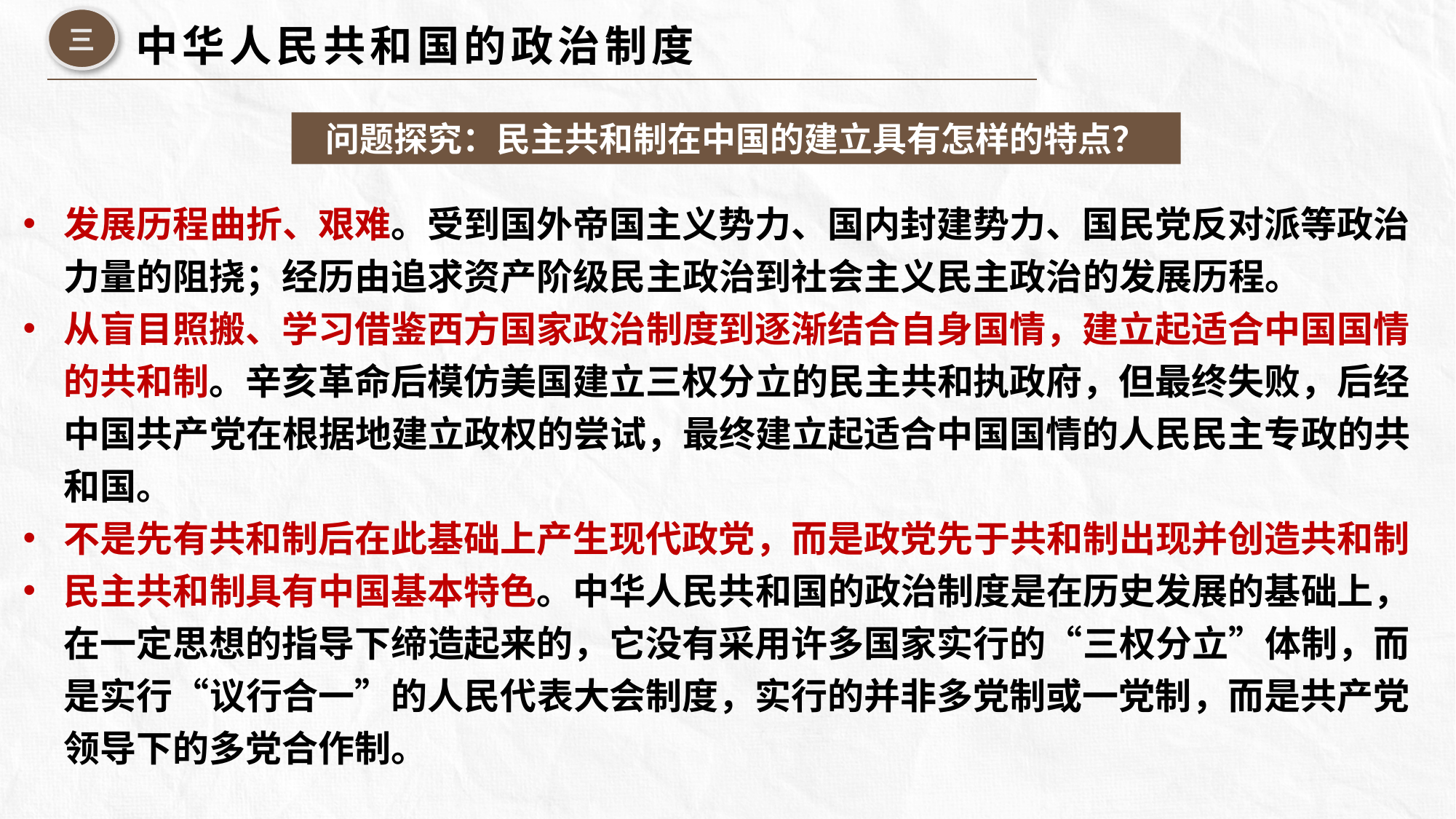

三
中华人民共和国的政治制度
问题探究：民主共和制在中国的建立具有怎样的特点？
发展历程曲折、艰难。受到国外帝国主义势力、国内封建势力、国民党反对派等政治力量的阻挠；经历由追求资产阶级民主政治到社会主义民主政治的发展历程。
从盲目照搬、学习借鉴西方国家政治制度到逐渐结合自身国情，建立起适合中国国情的共和制。辛亥革命后模仿美国建立三权分立的民主共和执政府，但最终失败，后经中国共产党在根据地建立政权的尝试，最终建立起适合中国国情的人民民主专政的共和国。
不是先有共和制后在此基础上产生现代政党，而是政党先于共和制出现并创造共和制
民主共和制具有中国基本特色。中华人民共和国的政治制度是在历史发展的基础上，在一定思想的指导下缔造起来的，它没有采用许多国家实行的“三权分立”体制，而是实行“议行合一”的人民代表大会制度，实行的并非多党制或一党制，而是共产党领导下的多党合作制。